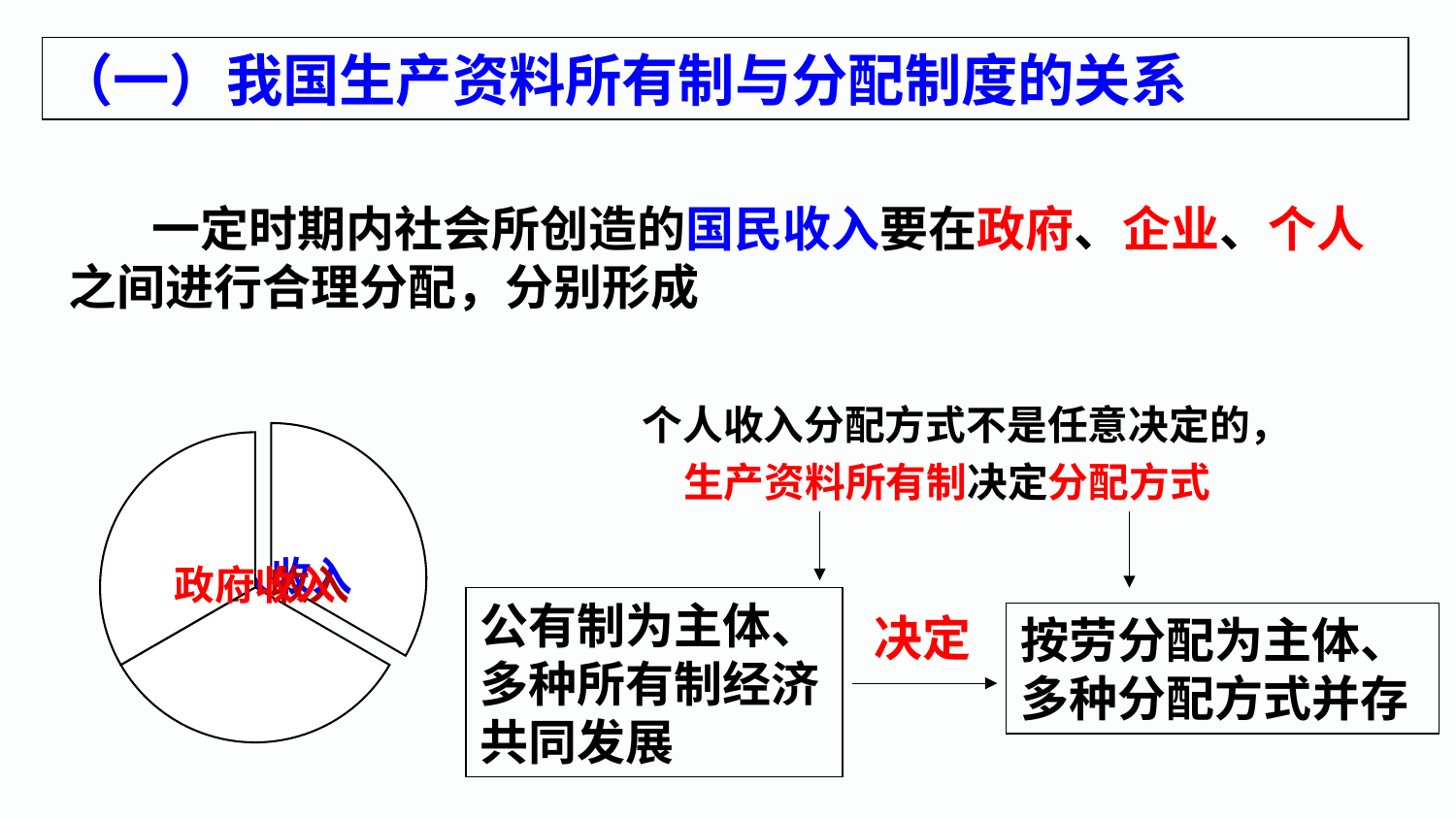

（一）我国生产资料所有制与分配制度的关系
        一定时期内社会所创造的国民收入要在政府、企业、个人之间进行合理分配，分别形成
个人收入分配方式不是任意决定的，
个人收入
企业   收入
政府收入
生产资料所有制决定分配方式
公有制为主体、多种所有制经济共同发展
决定
按劳分配为主体、多种分配方式并存